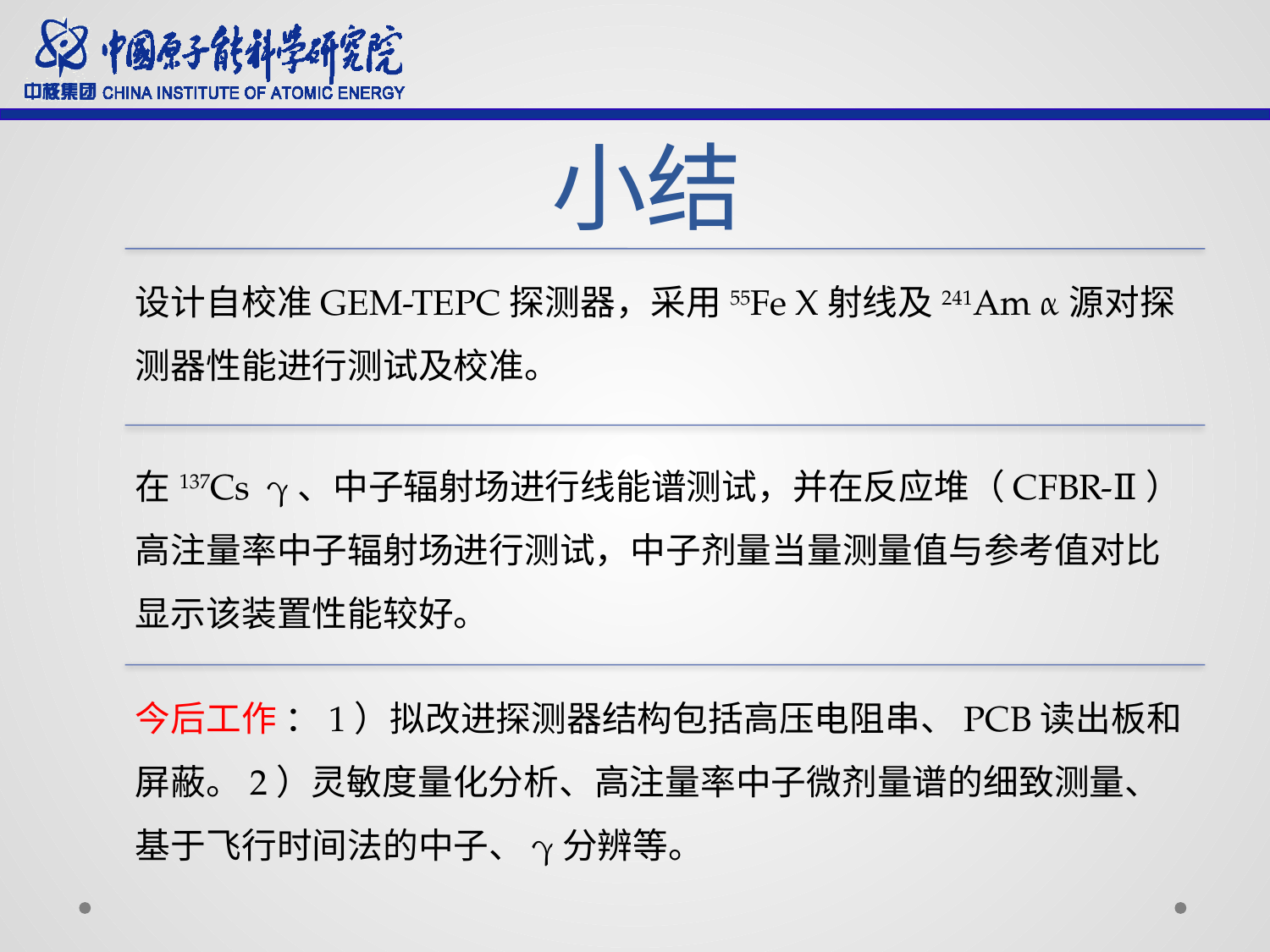

# 小结
设计自校准GEM-TEPC探测器，采用55Fe X射线及241Am α源对探测器性能进行测试及校准。
在137Cs  γ、中子辐射场进行线能谱测试，并在反应堆（CFBR-Ⅱ）高注量率中子辐射场进行测试，中子剂量当量测量值与参考值对比显示该装置性能较好。
今后工作 ：1）拟改进探测器结构包括高压电阻串、PCB读出板和屏蔽。2）灵敏度量化分析、高注量率中子微剂量谱的细致测量、基于飞行时间法的中子、γ分辨等。